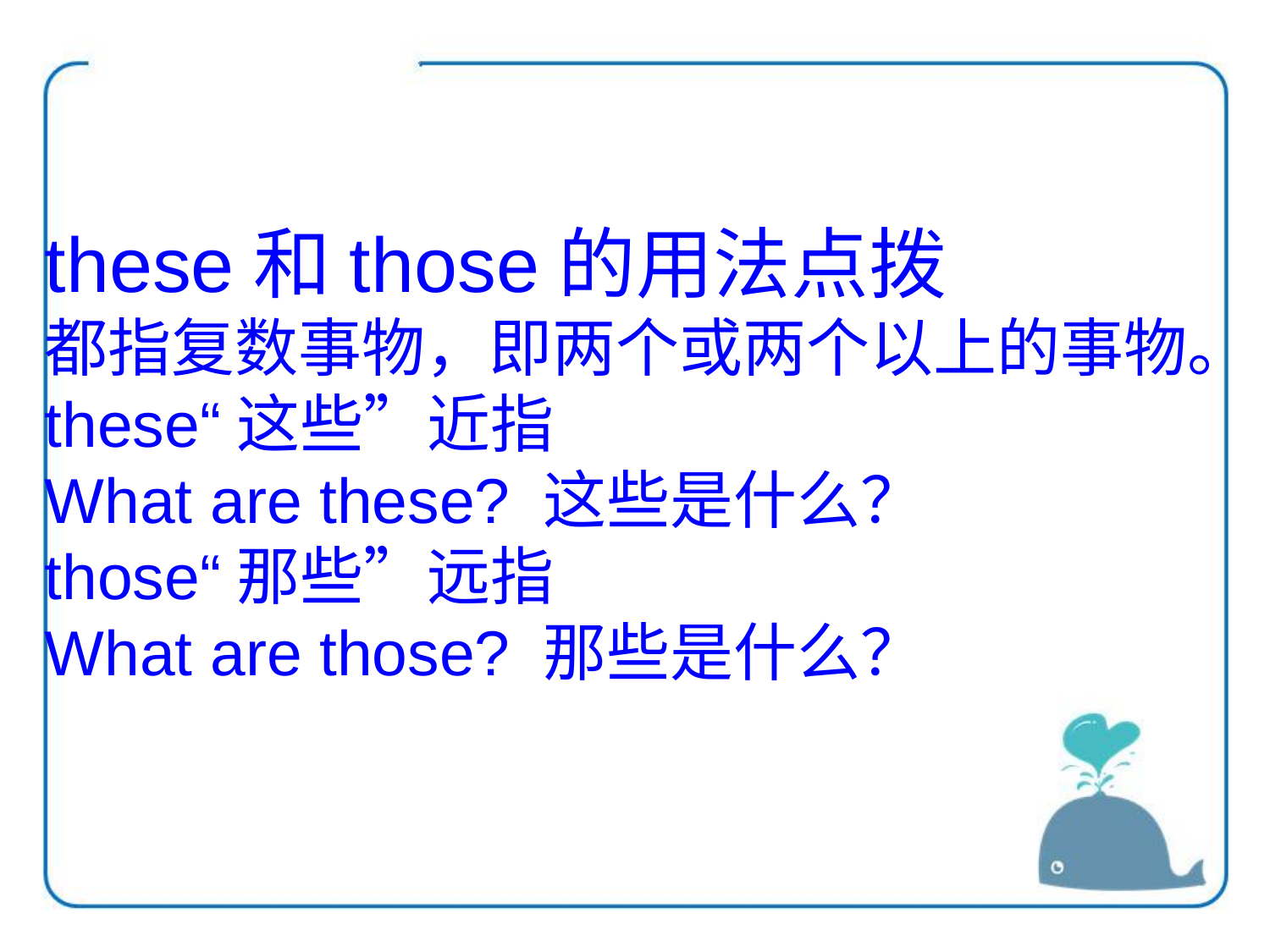

these和those的用法点拨
都指复数事物，即两个或两个以上的事物。
these“这些”近指
What are these? 这些是什么？
those“那些”远指
What are those? 那些是什么？